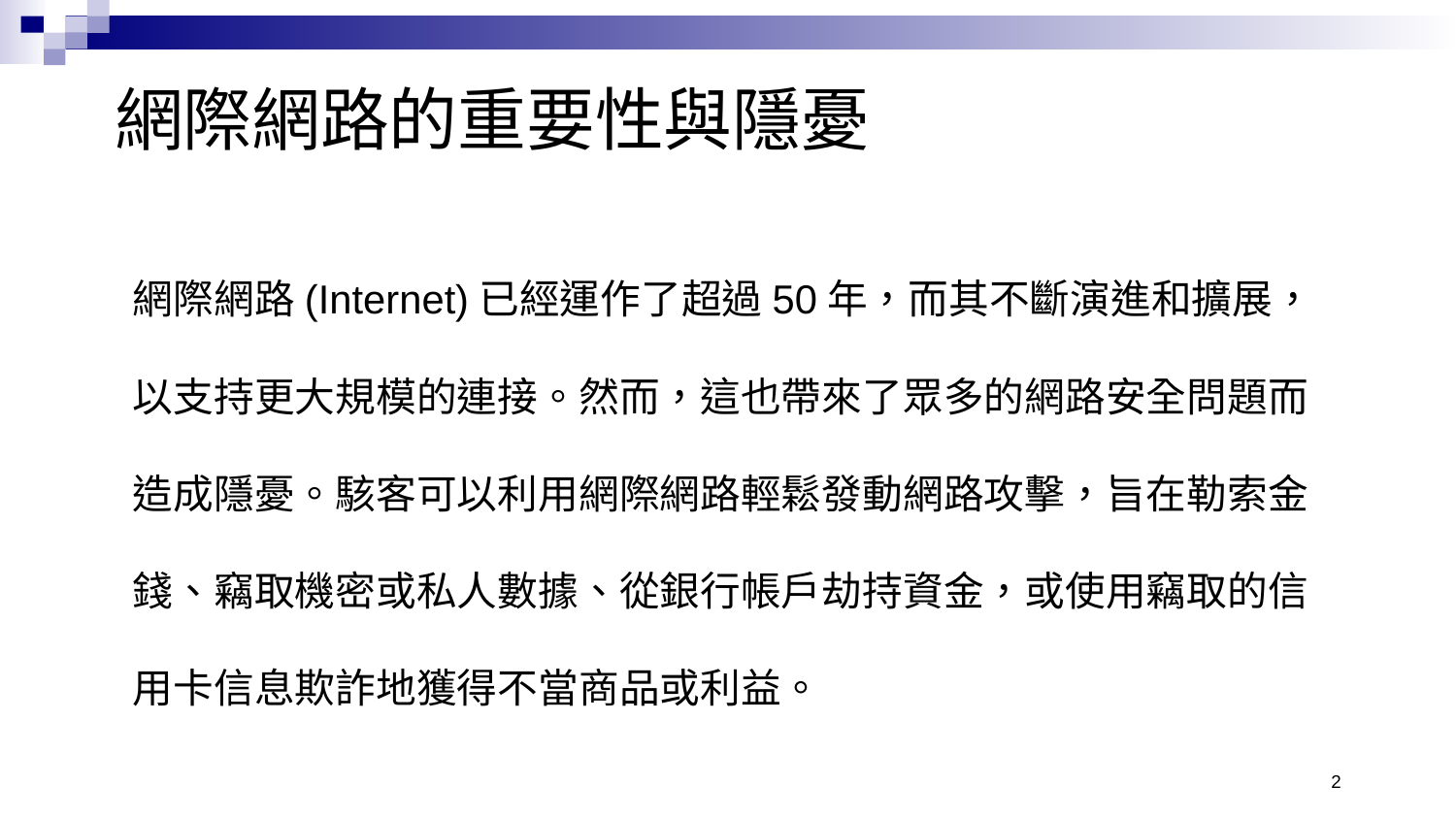

# 網際網路的重要性與隱憂
網際網路(Internet)已經運作了超過50年，而其不斷演進和擴展，以支持更大規模的連接。然而，這也帶來了眾多的網路安全問題而造成隱憂。駭客可以利用網際網路輕鬆發動網路攻擊，旨在勒索金錢、竊取機密或私人數據、從銀行帳戶劫持資金，或使用竊取的信用卡信息欺詐地獲得不當商品或利益。
2